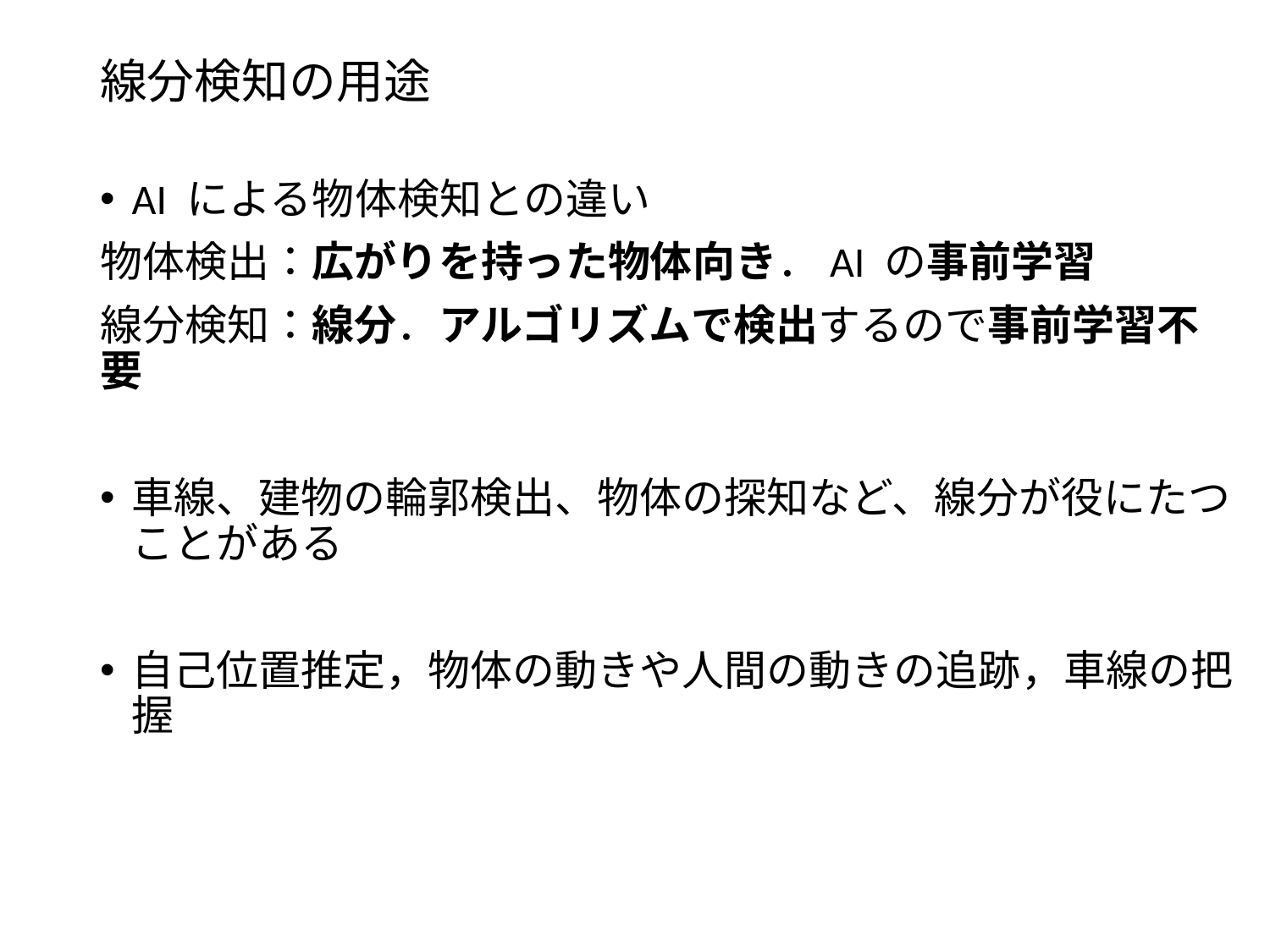

# 線分検知の用途
AI による物体検知との違い
物体検出：広がりを持った物体向き．AI の事前学習
線分検知：線分．アルゴリズムで検出するので事前学習不要

車線、建物の輪郭検出、物体の探知など、線分が役にたつことがある

自己位置推定，物体の動きや人間の動きの追跡，車線の把握